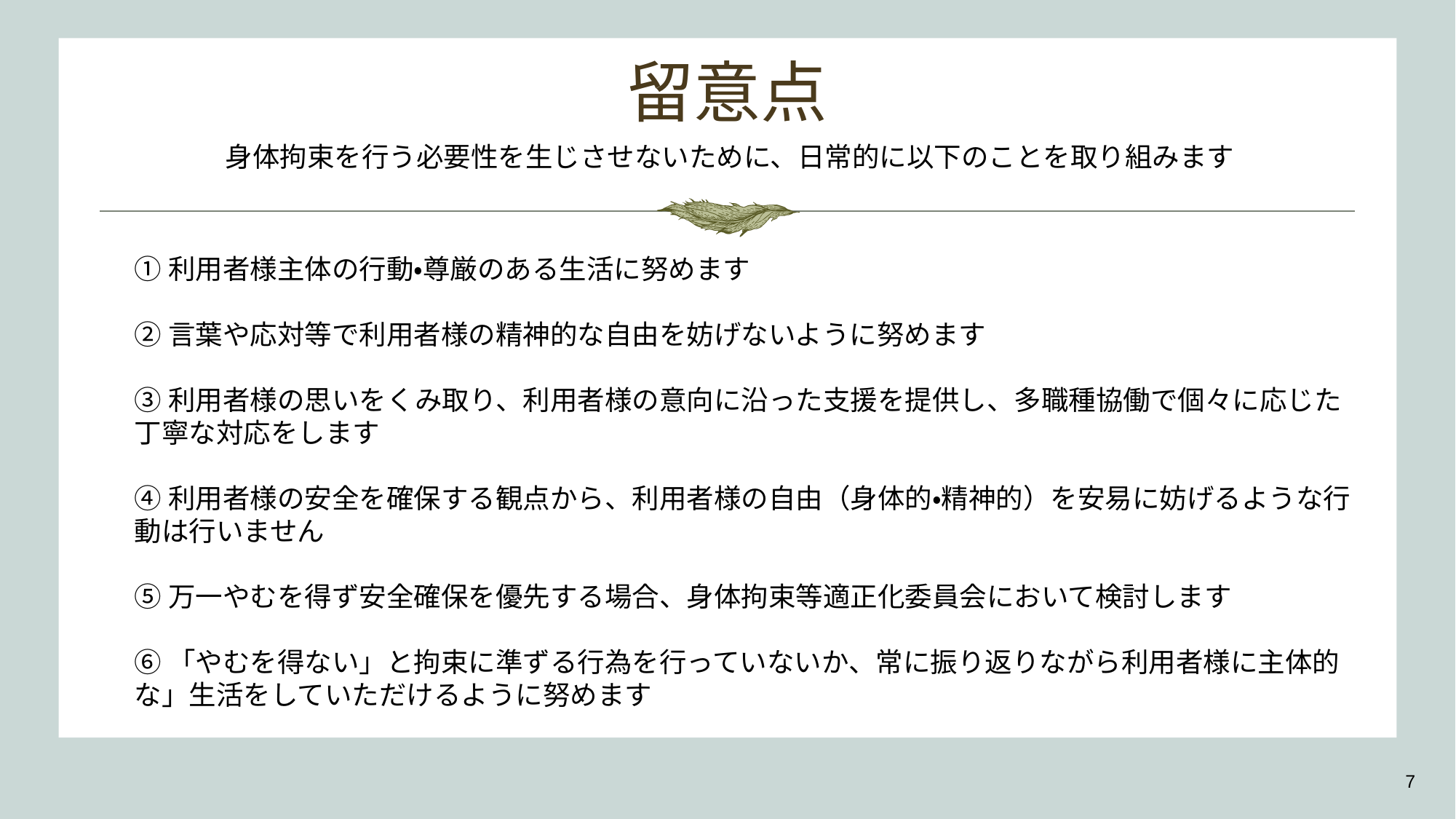

# 留意点
身体拘束を行う必要性を生じさせないために、日常的に以下のことを取り組みます
①利用者様主体の行動・尊厳のある生活に努めます

②言葉や応対等で利用者様の精神的な自由を妨げないように努めます

③利用者様の思いをくみ取り、利用者様の意向に沿った支援を提供し、多職種協働で個々に応じた丁寧な対応をします

④利用者様の安全を確保する観点から、利用者様の自由（身体的・精神的）を安易に妨げるような行動は行いません

⑤万一やむを得ず安全確保を優先する場合、身体拘束等適正化委員会において検討します

⑥「やむを得ない」と拘束に準ずる行為を行っていないか、常に振り返りながら利用者様に主体的な」生活をしていただけるように努めます
7